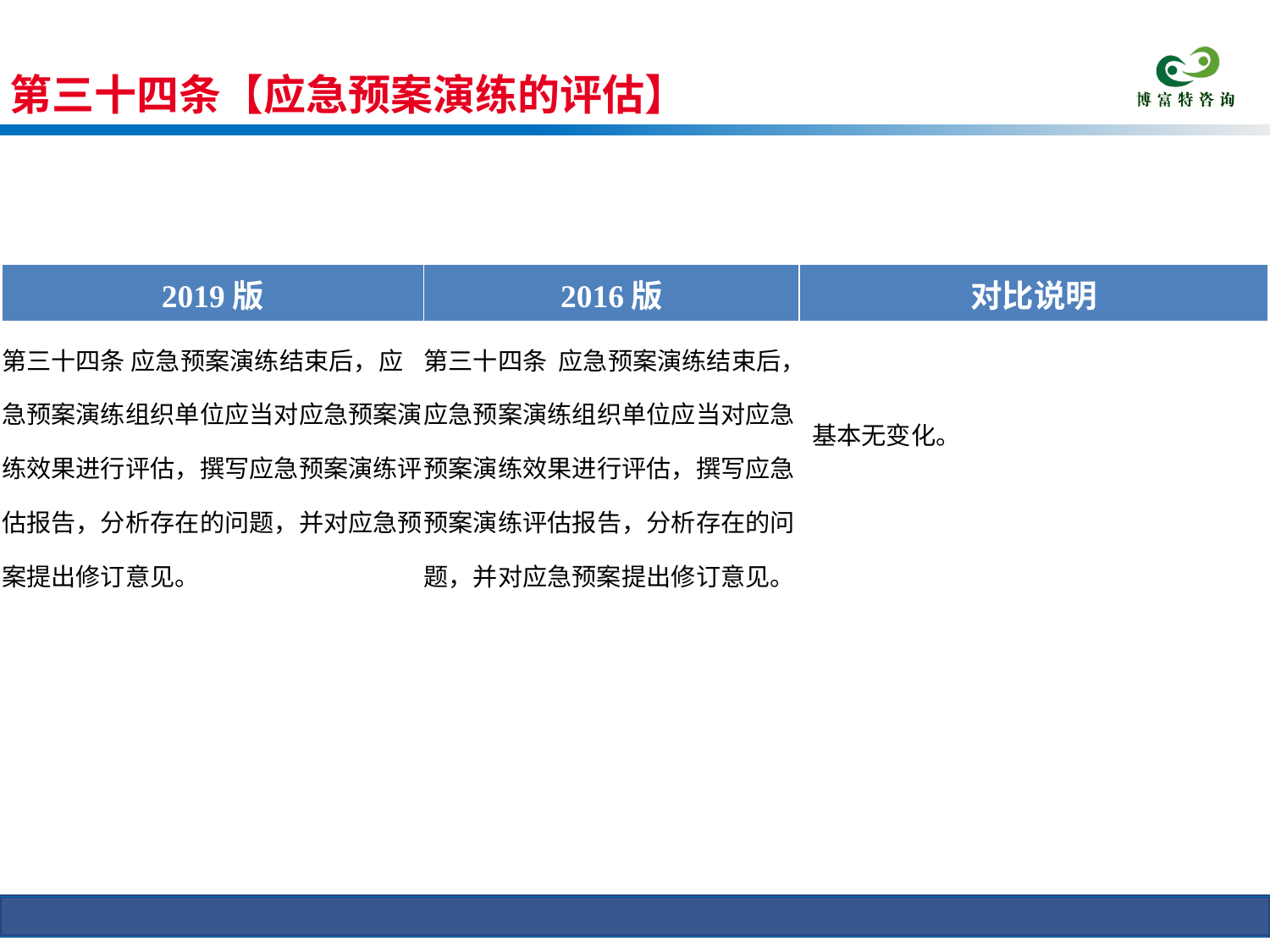

第三十四条【应急预案演练的评估】
条文对比
| 2019版 | 2016版 | 对比说明 |
| --- | --- | --- |
| 第三十四条 应急预案演练结束后，应急预案演练组织单位应当对应急预案演练效果进行评估，撰写应急预案演练评估报告，分析存在的问题，并对应急预案提出修订意见。 | 第三十四条 应急预案演练结束后，应急预案演练组织单位应当对应急预案演练效果进行评估，撰写应急预案演练评估报告，分析存在的问题，并对应急预案提出修订意见。 | 基本无变化。 |